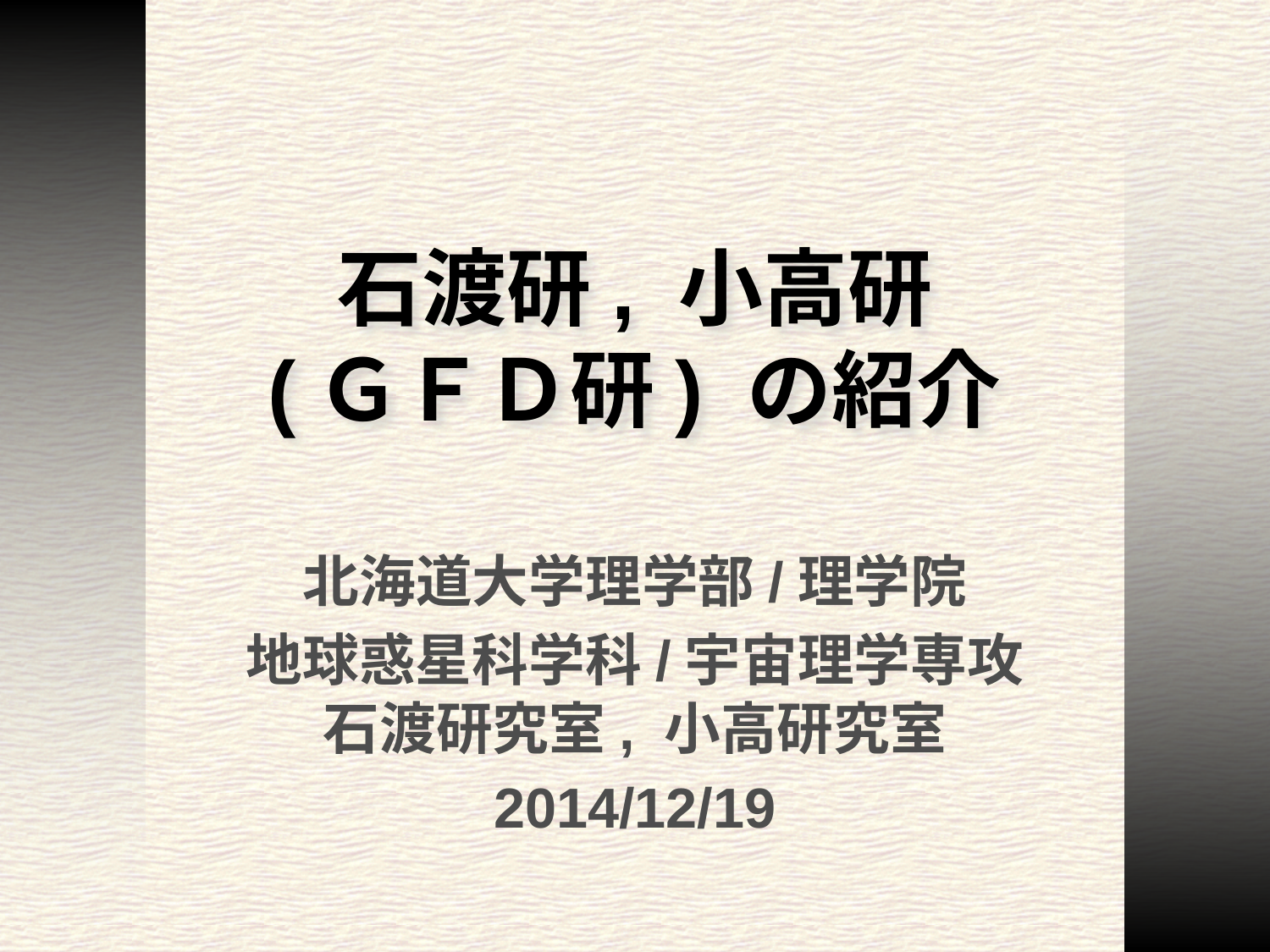

# 石渡研, 小高研 (ＧＦＤ研) の紹介
北海道大学理学部/理学院
地球惑星科学科/宇宙理学専攻
石渡研究室, 小高研究室
2014/12/19